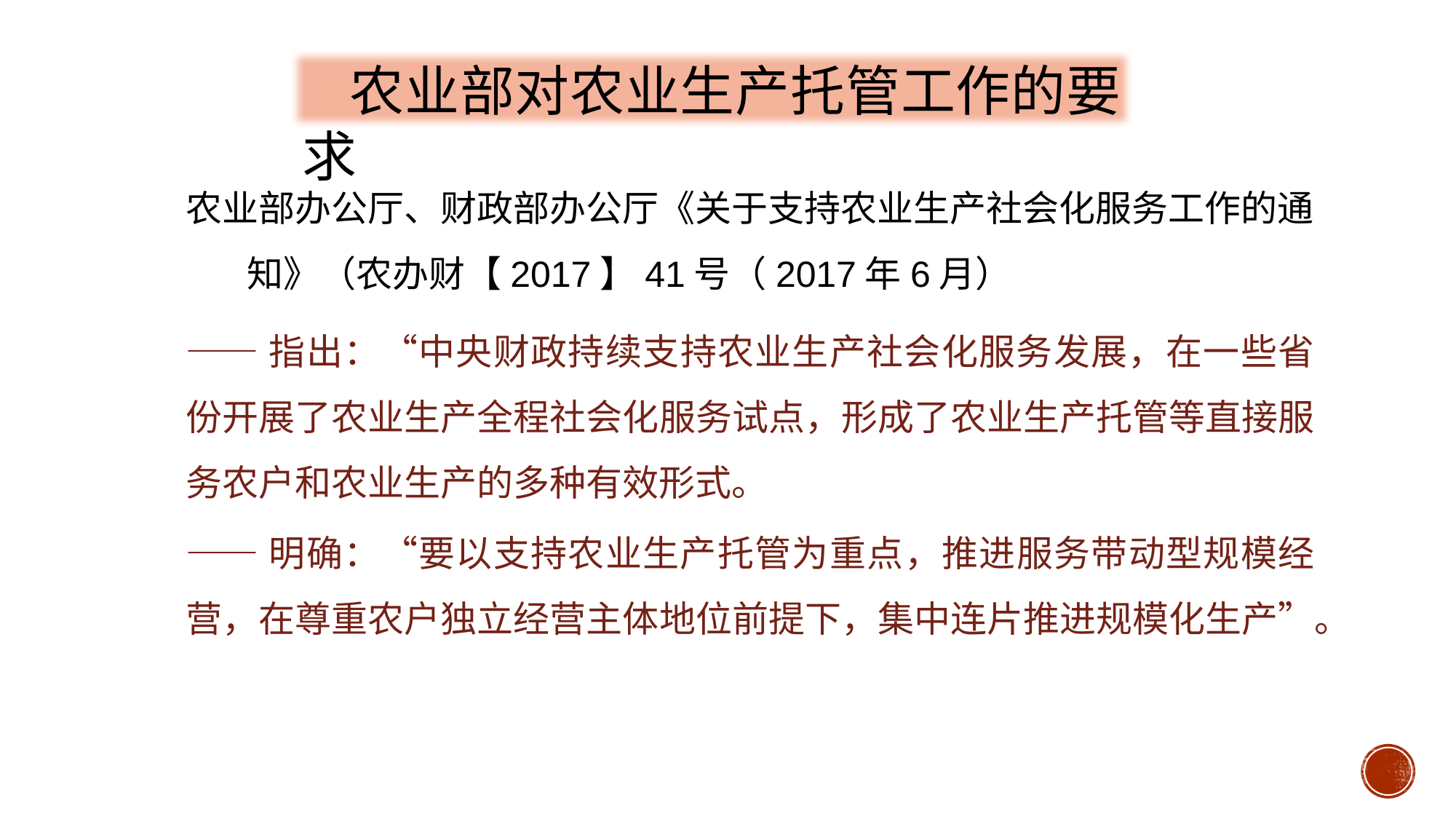

农业部对农业生产托管工作的要求
农业部办公厅、财政部办公厅《关于支持农业生产社会化服务工作的通知》（农办财【2017】41号（2017年6月）
——指出：“中央财政持续支持农业生产社会化服务发展，在一些省份开展了农业生产全程社会化服务试点，形成了农业生产托管等直接服务农户和农业生产的多种有效形式。
——明确：“要以支持农业生产托管为重点，推进服务带动型规模经营，在尊重农户独立经营主体地位前提下，集中连片推进规模化生产”。